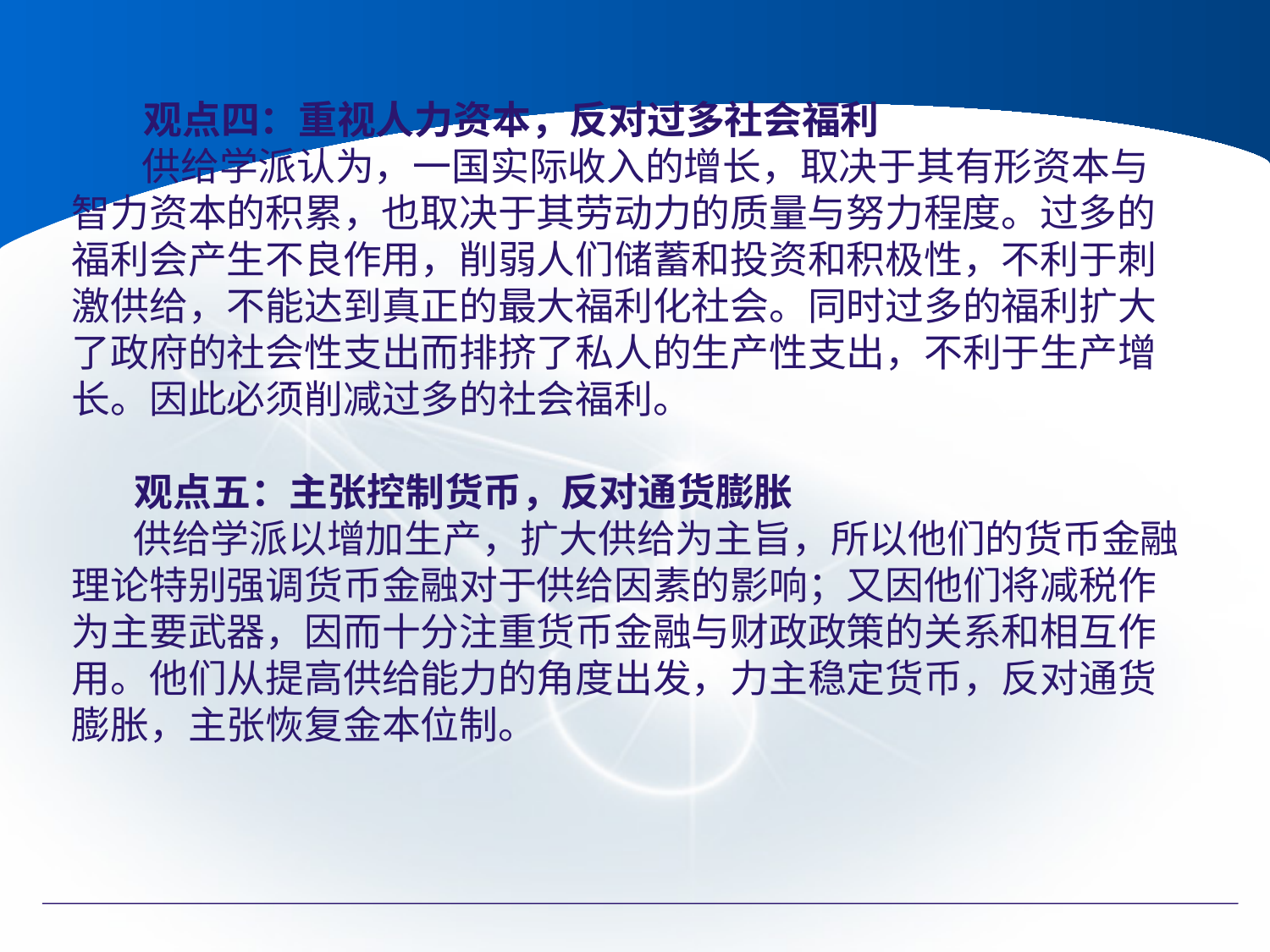

观点四：重视人力资本，反对过多社会福利
       供给学派认为，一国实际收入的增长，取决于其有形资本与智力资本的积累，也取决于其劳动力的质量与努力程度。过多的福利会产生不良作用，削弱人们储蓄和投资和积极性，不利于刺激供给，不能达到真正的最大福利化社会。同时过多的福利扩大了政府的社会性支出而排挤了私人的生产性支出，不利于生产增长。因此必须削减过多的社会福利。

      观点五：主张控制货币，反对通货膨胀
      供给学派以增加生产，扩大供给为主旨，所以他们的货币金融理论特别强调货币金融对于供给因素的影响；又因他们将减税作为主要武器，因而十分注重货币金融与财政政策的关系和相互作用。他们从提高供给能力的角度出发，力主稳定货币，反对通货膨胀，主张恢复金本位制。